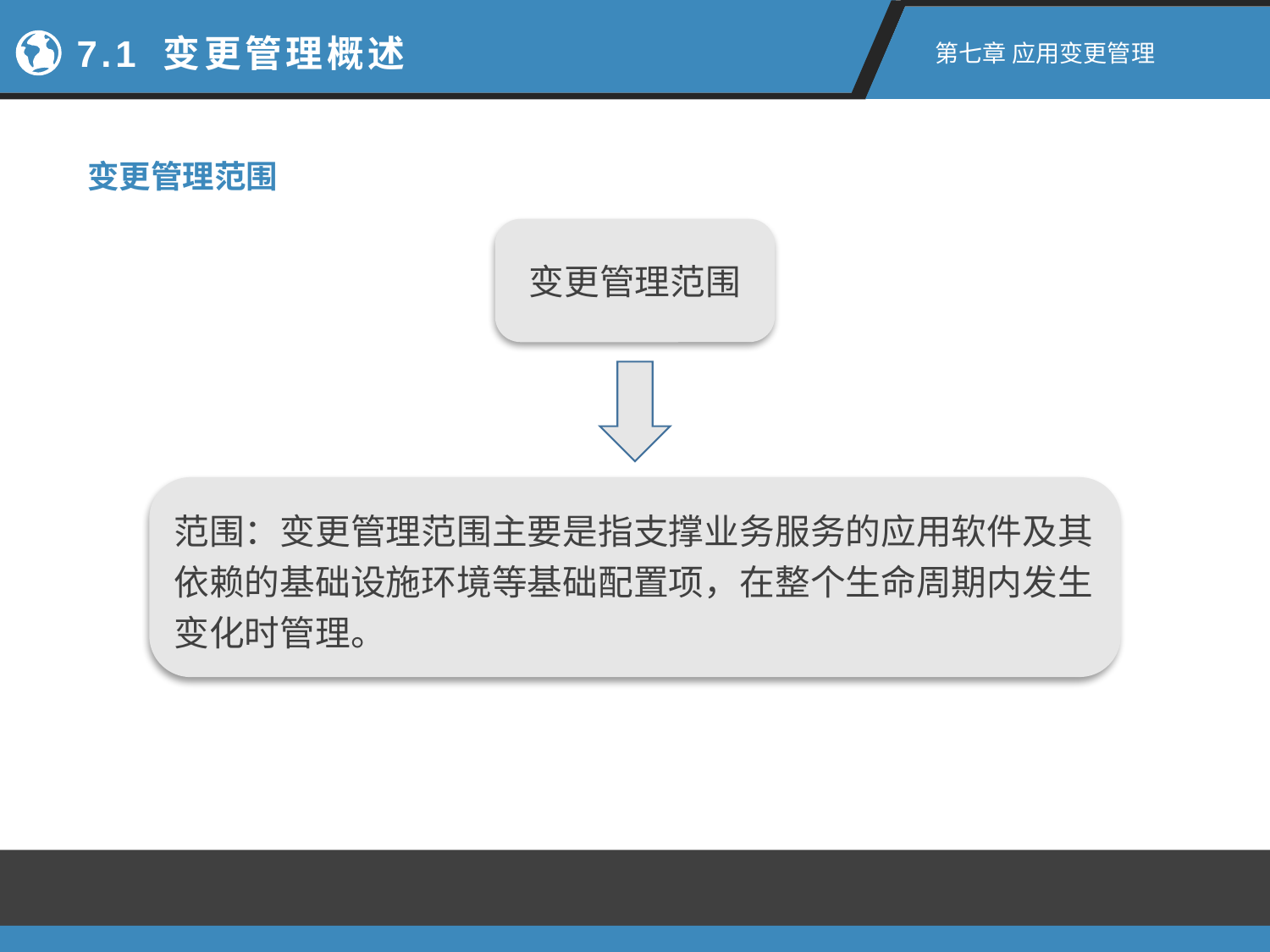

7.1 变更管理概述

第七章 应用变更管理
变更管理范围
变更管理范围

范围：变更管理范围主要是指支撑业务服务的应用软件及其依赖的基础设施环境等基础配置项，在整个生命周期内发生变化时管理。